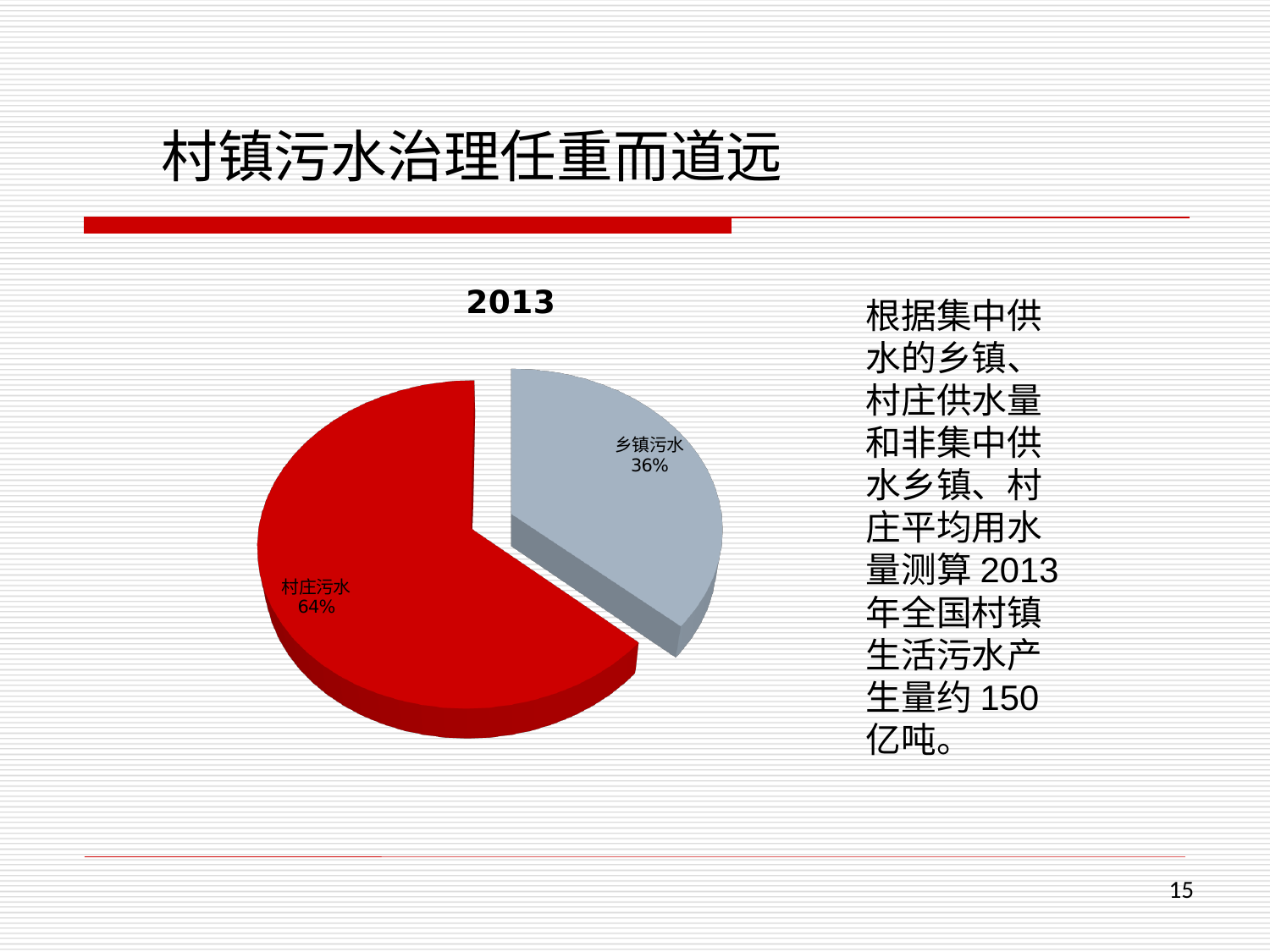

村镇污水治理任重而道远

[unsupported chart]

根据集中供水的乡镇、村庄供水量和非集中供水乡镇、村庄平均用水量测算2013年全国村镇生活污水产生量约150亿吨。
15